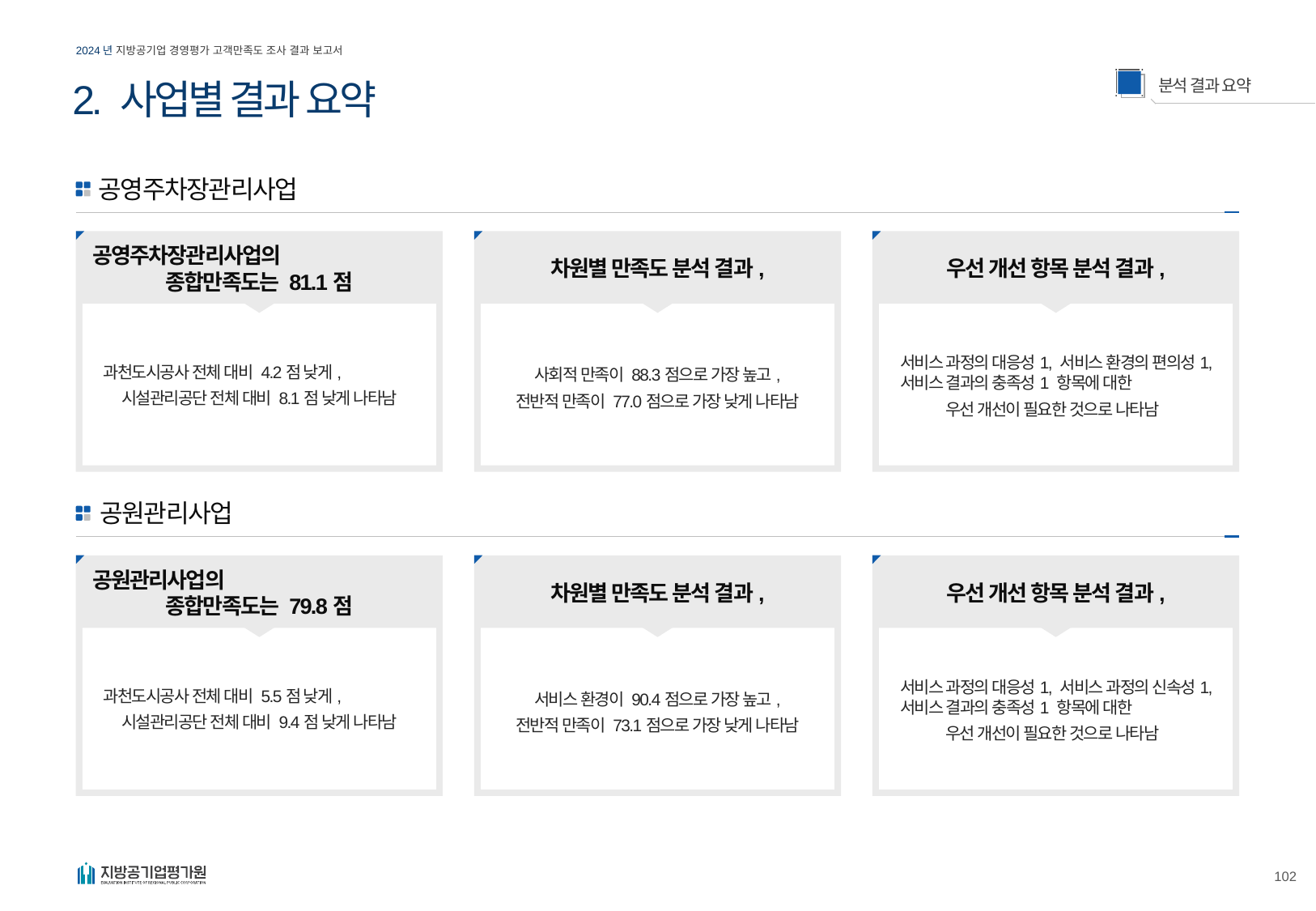

2. 사업별 결과 요약
공영주차장관리사업

공영주차장관리사업의
종합만족도는 81.1점
차원별 만족도 분석 결과,
우선 개선 항목 분석 결과,

서비스 과정의 대응성1, 서비스 환경의 편의성1,
서비스 결과의 충족성1 항목에 대한
우선 개선이 필요한 것으로 나타남
과천도시공사 전체 대비 4.2점 낮게,
시설관리공단 전체 대비 8.1점 낮게 나타남
사회적 만족이 88.3점으로 가장 높고,
전반적 만족이 77.0점으로 가장 낮게 나타남
공원관리사업

공원관리사업의
종합만족도는 79.8점
차원별 만족도 분석 결과,
우선 개선 항목 분석 결과,

서비스 과정의 대응성1, 서비스 과정의 신속성1,
서비스 결과의 충족성1 항목에 대한
우선 개선이 필요한 것으로 나타남
과천도시공사 전체 대비 5.5점 낮게,
시설관리공단 전체 대비 9.4점 낮게 나타남
서비스 환경이 90.4점으로 가장 높고,
전반적 만족이 73.1점으로 가장 낮게 나타남